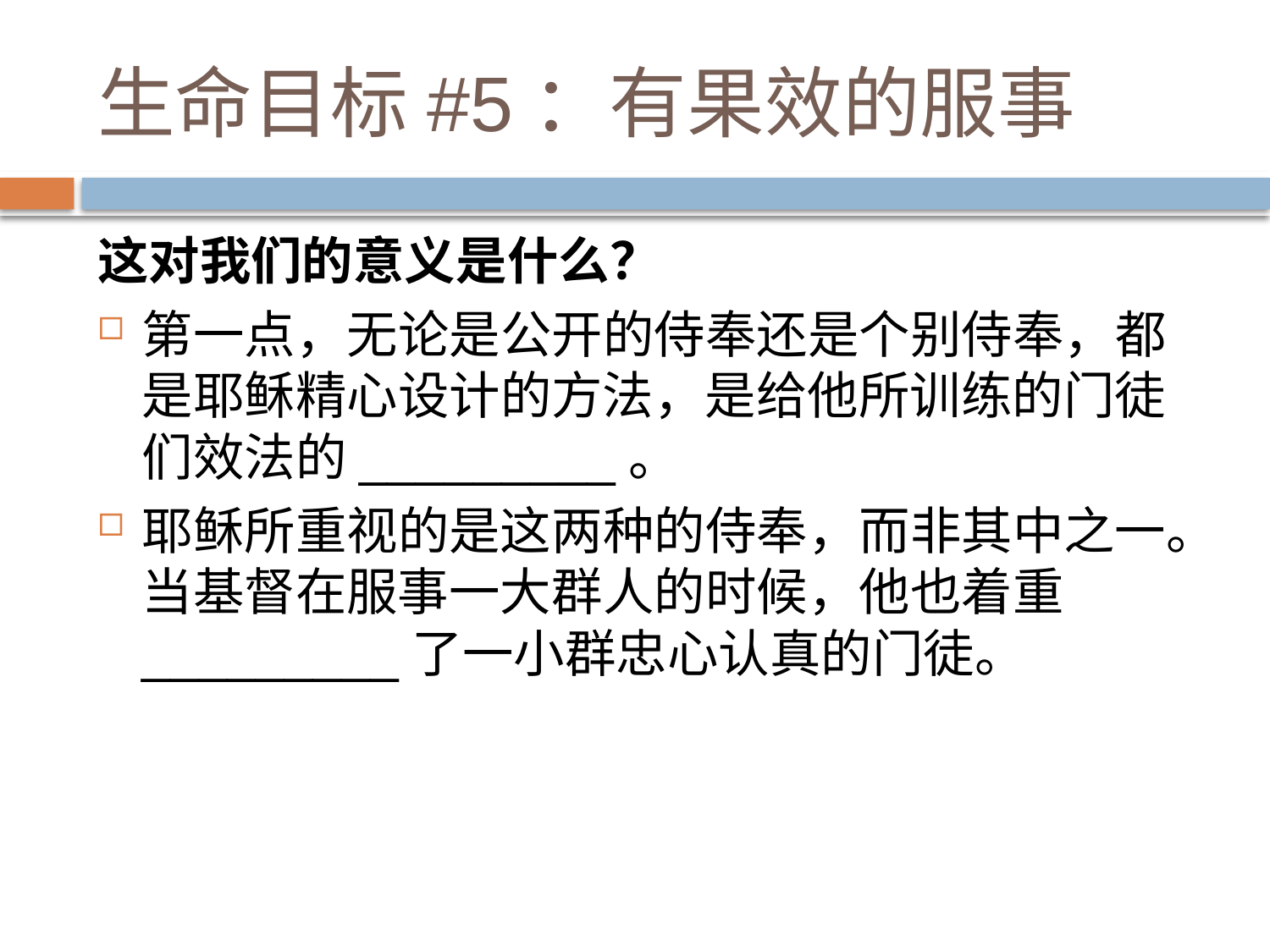

# 生命目标#5：有果效的服事
这对我们的意义是什么？
第一点，无论是公开的侍奉还是个别侍奉，都是耶稣精心设计的方法，是给他所训练的门徒们效法的_________。
耶稣所重视的是这两种的侍奉，而非其中之一。当基督在服事一大群人的时候，他也着重_________了一小群忠心认真的门徒。